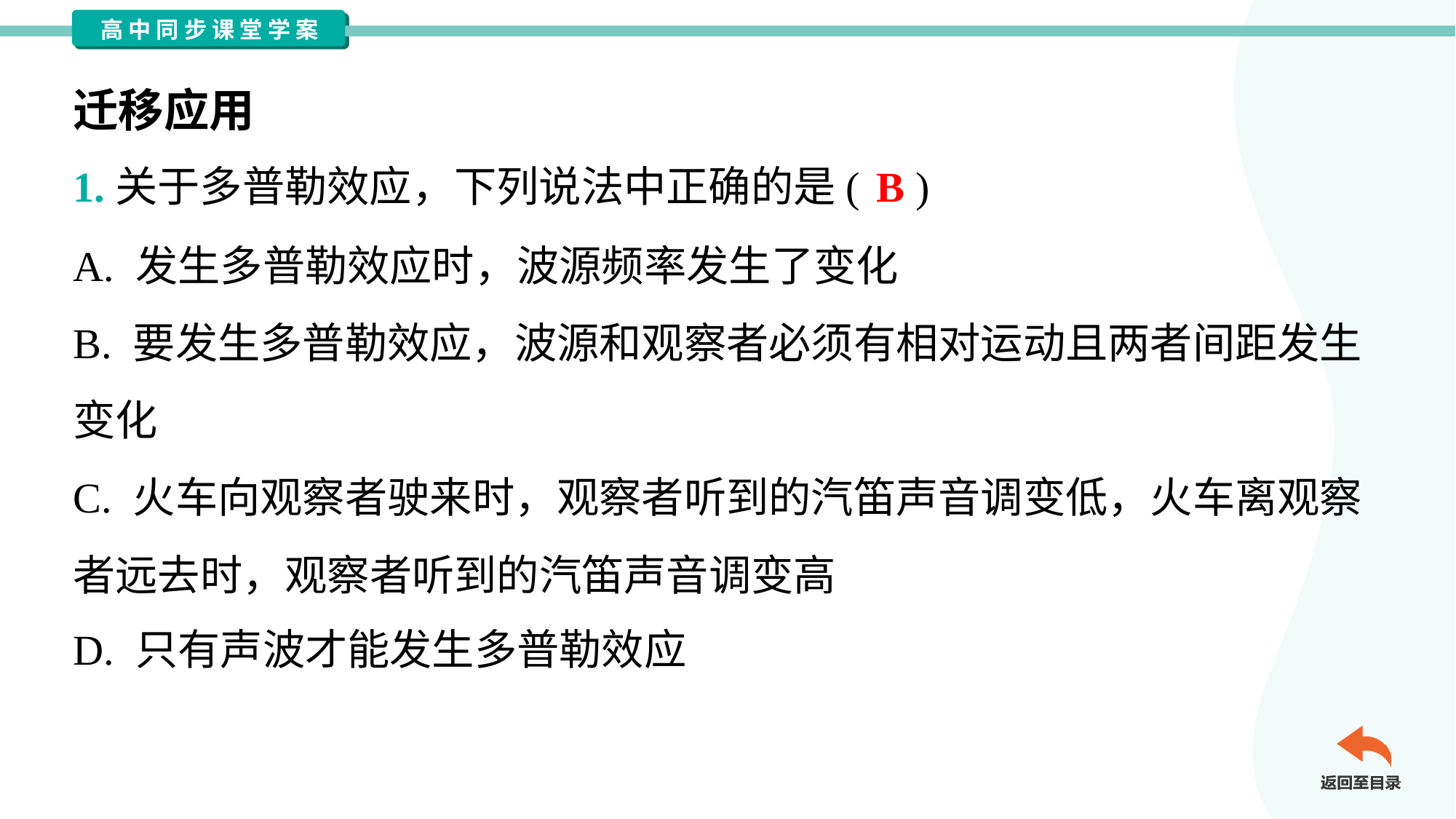

迁移应用
B
1.关于多普勒效应，下列说法中正确的是(     )
A. 发生多普勒效应时，波源频率发生了变化
B. 要发生多普勒效应，波源和观察者必须有相对运动且两者间距发生
变化
C. 火车向观察者驶来时，观察者听到的汽笛声音调变低，火车离观察
者远去时，观察者听到的汽笛声音调变高
D. 只有声波才能发生多普勒效应